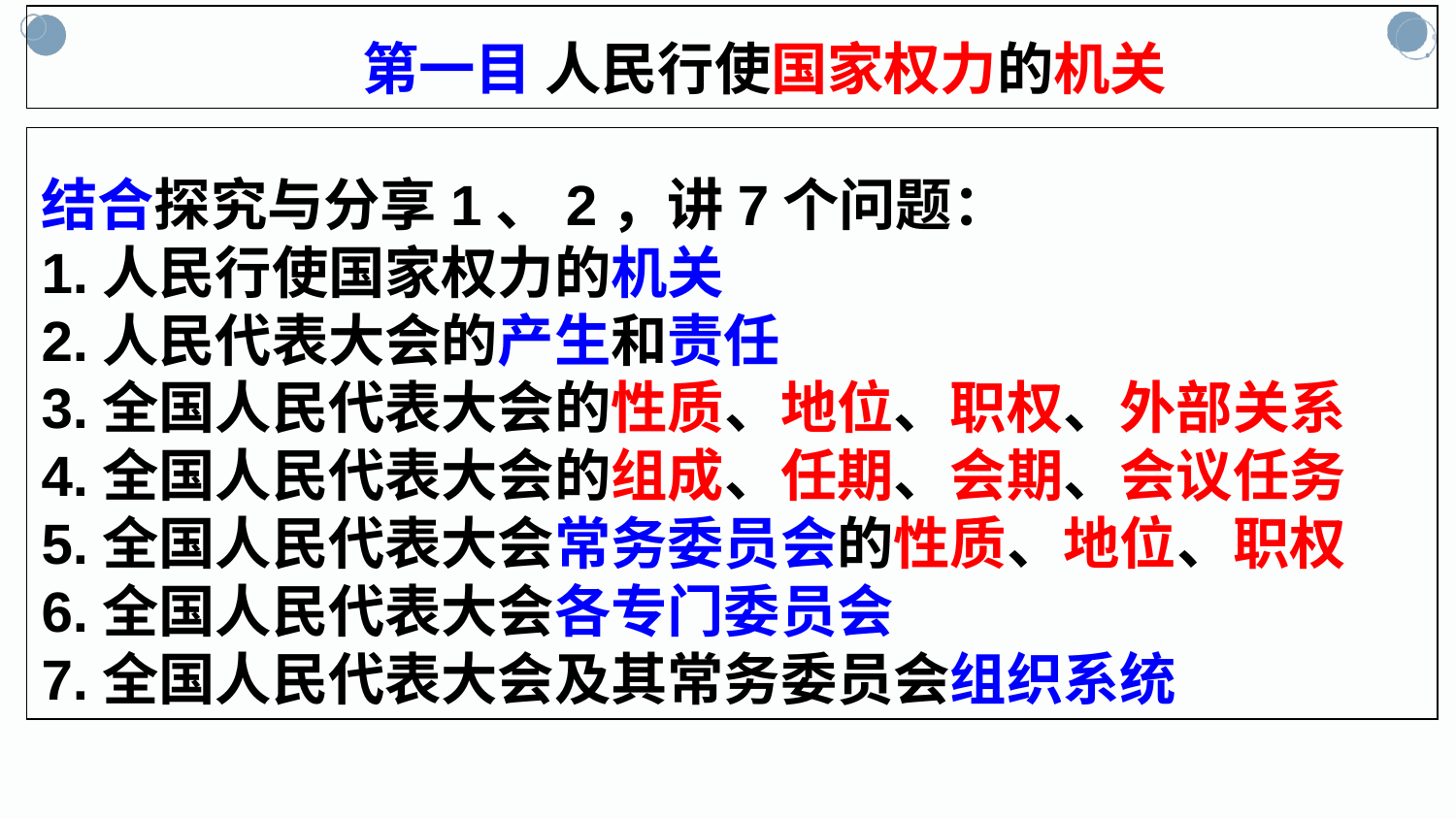

第一目 人民行使国家权力的机关
结合探究与分享1、2，讲7个问题：
1.人民行使国家权力的机关
2.人民代表大会的产生和责任
3.全国人民代表大会的性质、地位、职权、外部关系
4.全国人民代表大会的组成、任期、会期、会议任务
5.全国人民代表大会常务委员会的性质、地位、职权
6.全国人民代表大会各专门委员会
7.全国人民代表大会及其常务委员会组织系统